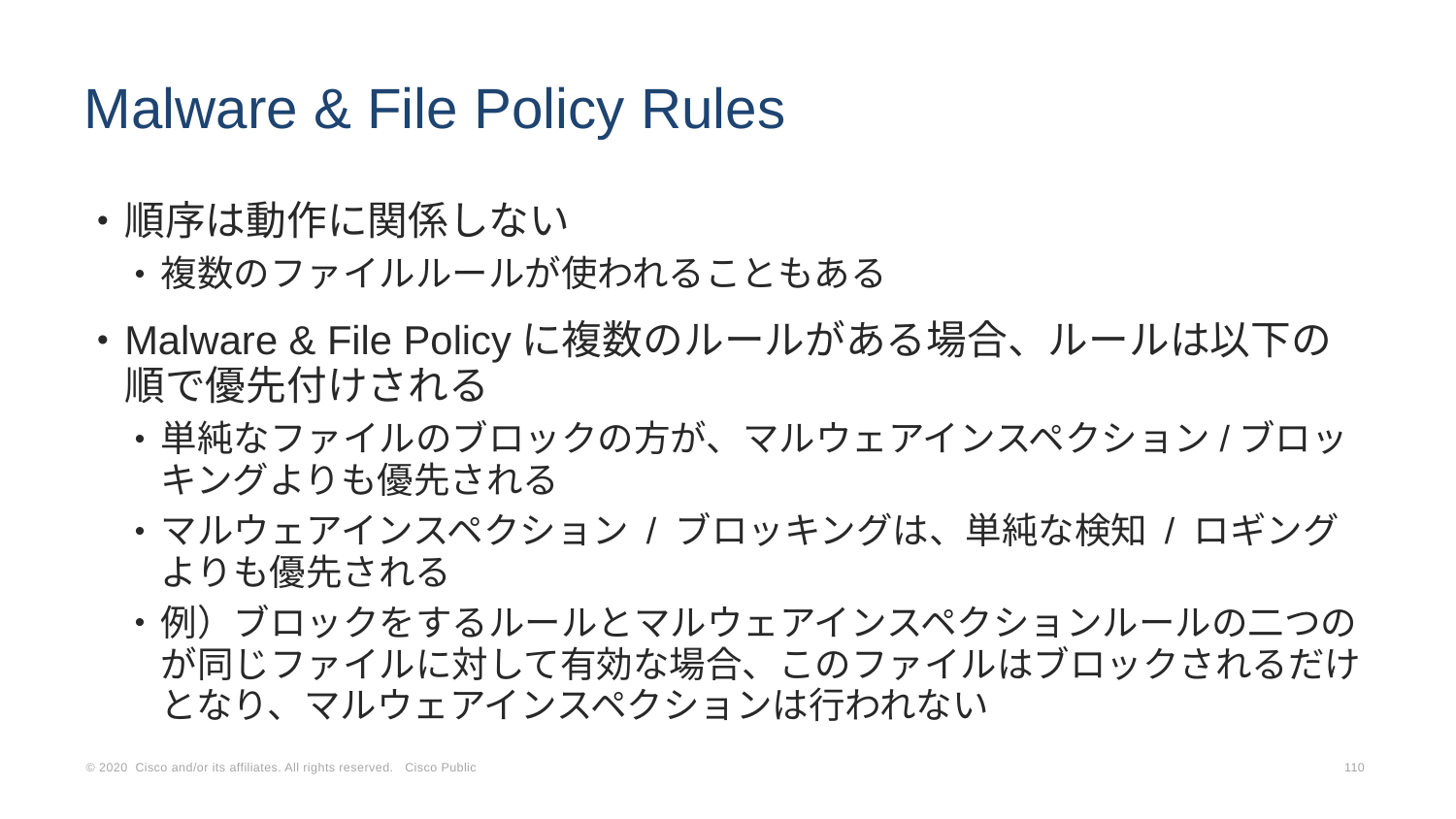

# Malware & File Policy Rules
順序は動作に関係しない
複数のファイルルールが使われることもある
Malware & File Policyに複数のルールがある場合、ルールは以下の順で優先付けされる
単純なファイルのブロックの方が、マルウェアインスペクション/ブロッキングよりも優先される
マルウェアインスペクション / ブロッキングは、単純な検知 / ロギングよりも優先される
例）ブロックをするルールとマルウェアインスペクションルールの二つのが同じファイルに対して有効な場合、このファイルはブロックされるだけとなり、マルウェアインスペクションは行われない